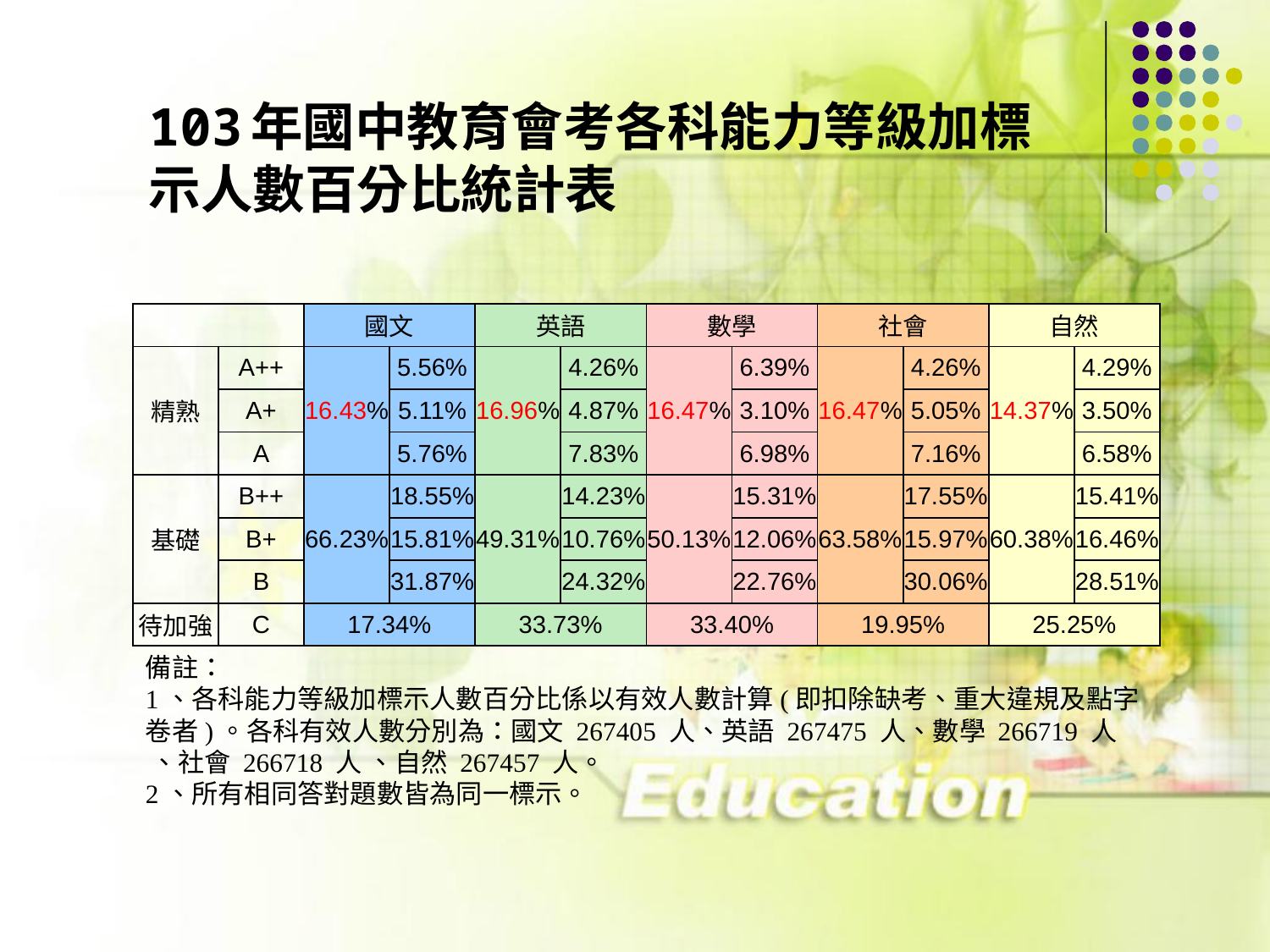

# 103年國中教育會考各科能力等級加標示人數百分比統計表
|  |  | 國文 |  | 英語 |  | 數學 |  | 社會 |  | 自然 |  |
| --- | --- | --- | --- | --- | --- | --- | --- | --- | --- | --- | --- |
| 精熟 | A++ | 16.43% | 5.56% | 16.96% | 4.26% | 16.47% | 6.39% | 16.47% | 4.26% | 14.37% | 4.29% |
|  | A+ |  | 5.11% |  | 4.87% |  | 3.10% |  | 5.05% |  | 3.50% |
|  | A |  | 5.76% |  | 7.83% |  | 6.98% |  | 7.16% |  | 6.58% |
| 基礎 | B++ | 66.23% | 18.55% | 49.31% | 14.23% | 50.13% | 15.31% | 63.58% | 17.55% | 60.38% | 15.41% |
|  | B+ |  | 15.81% |  | 10.76% |  | 12.06% |  | 15.97% |  | 16.46% |
|  | B |  | 31.87% |  | 24.32% |  | 22.76% |  | 30.06% |  | 28.51% |
| 待加強 | C | 17.34% |  | 33.73% |  | 33.40% |  | 19.95% |  | 25.25% |  |
備註：
1、各科能力等級加標示人數百分比係以有效人數計算(即扣除缺考、重大違規及點字卷者)。各科有效人數分別為：國文 267405 人、英語 267475 人、數學 266719 人 、社會 266718 人 、自然 267457 人。
2、所有相同答對題數皆為同一標示。